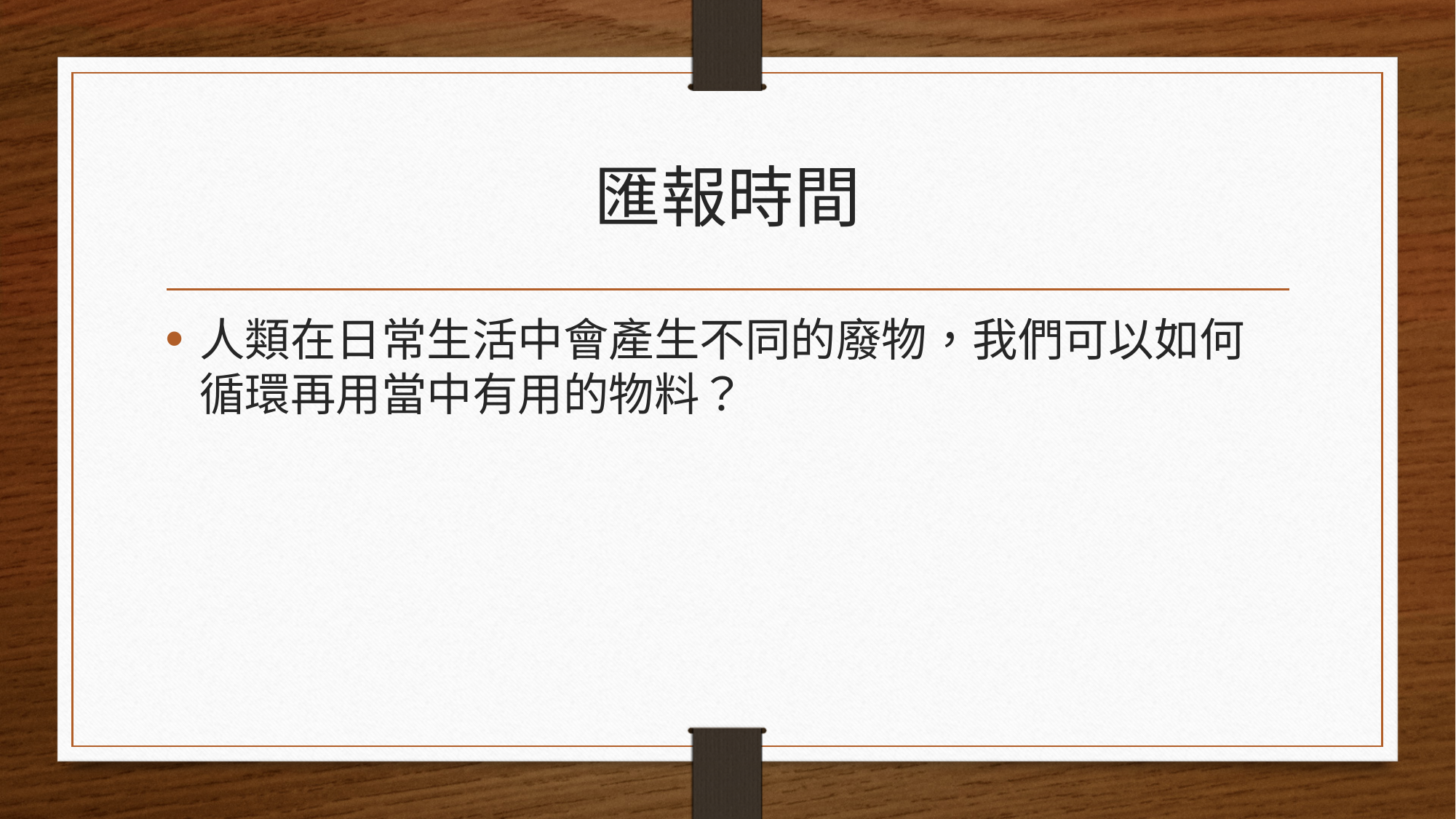

# 匯報時間
人類在日常生活中會產生不同的廢物，我們可以如何循環再用當中有用的物料？